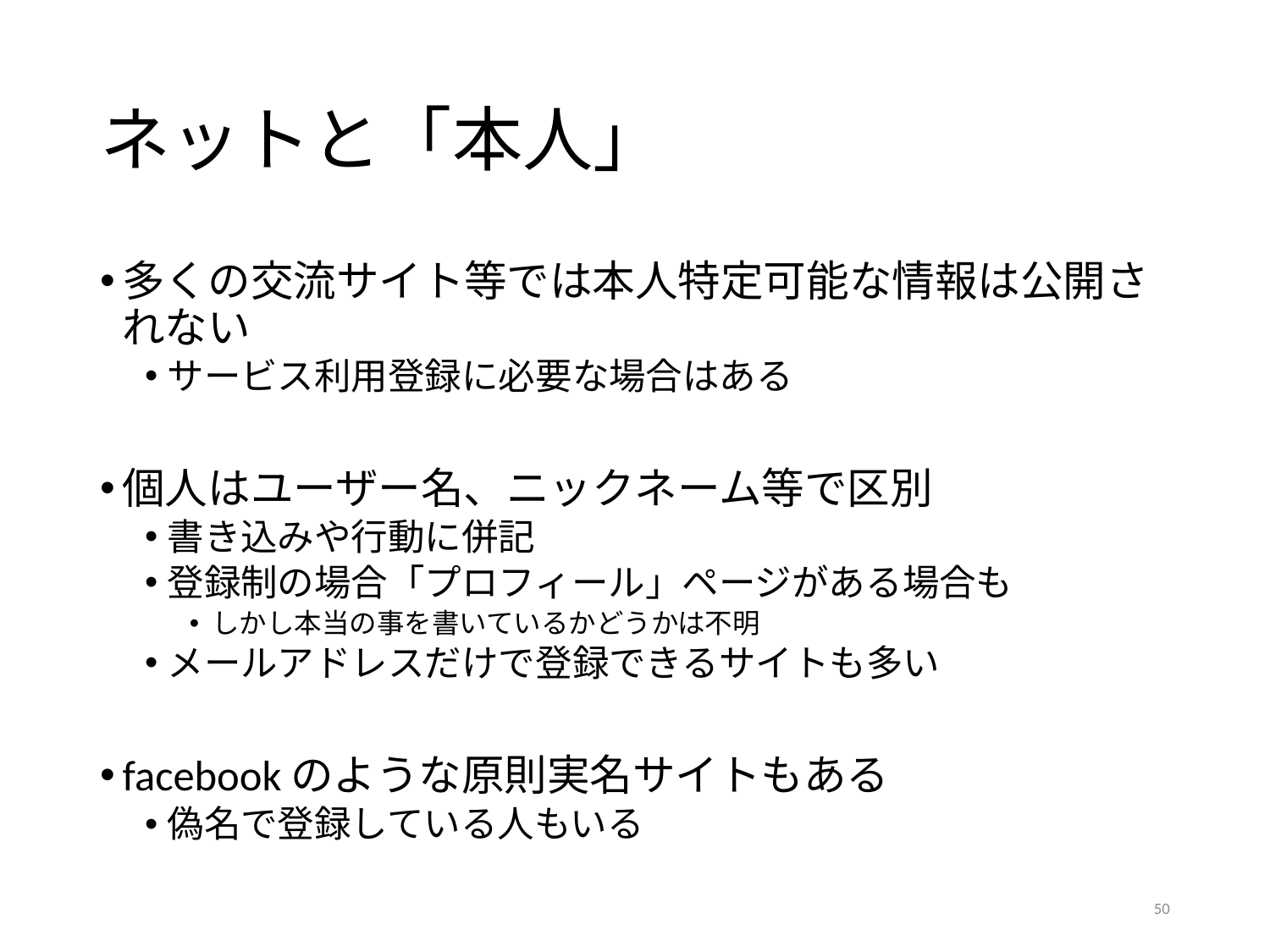

# ネットと「本人」
多くの交流サイト等では本人特定可能な情報は公開されない
サービス利用登録に必要な場合はある

個人はユーザー名、ニックネーム等で区別
書き込みや行動に併記
登録制の場合「プロフィール」ページがある場合も
しかし本当の事を書いているかどうかは不明
メールアドレスだけで登録できるサイトも多い

facebookのような原則実名サイトもある
偽名で登録している人もいる
50